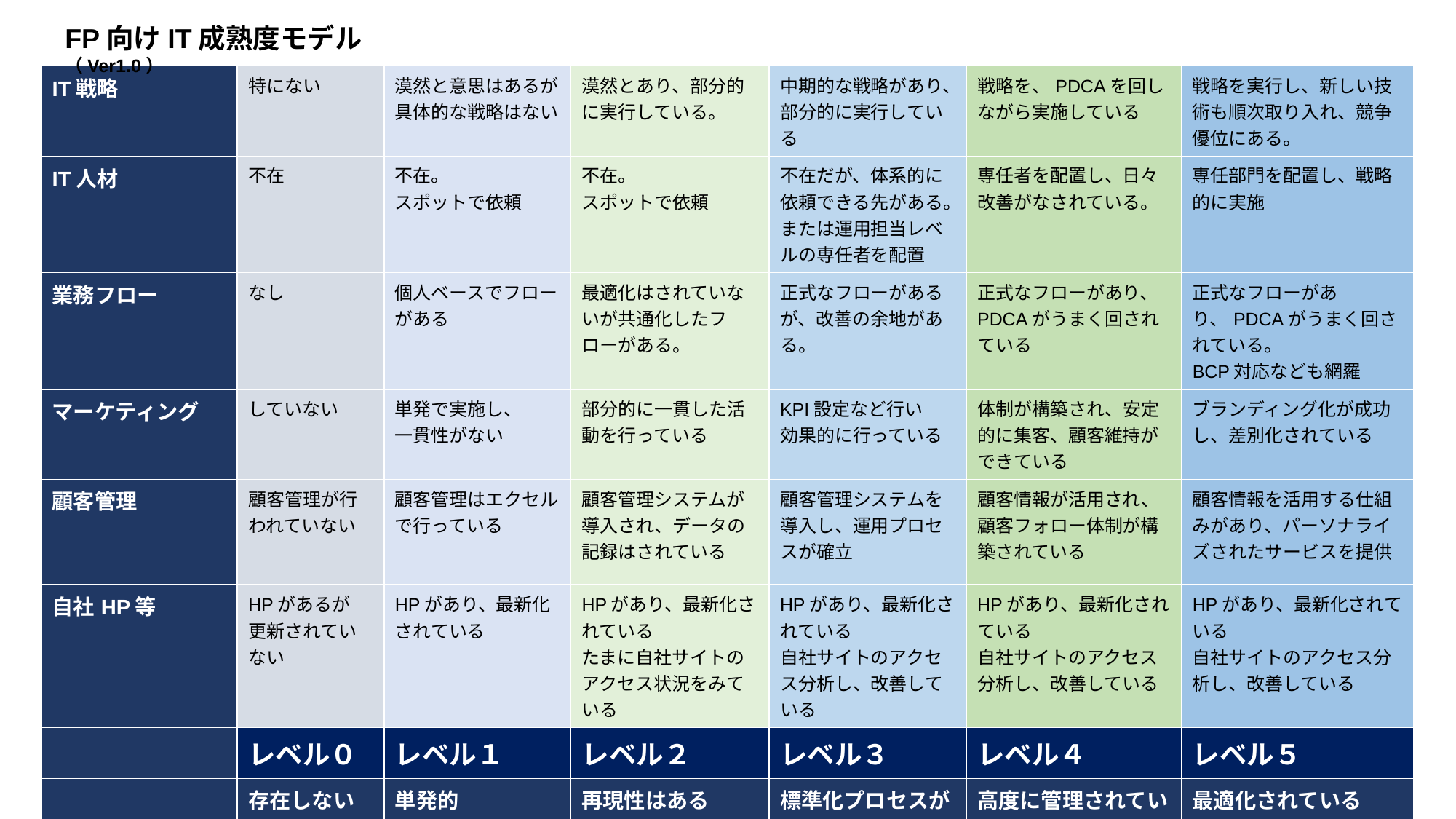

FP向けIT成熟度モデル（Ver1.0）
| IT戦略 | 特にない | 漠然と意思はあるが 具体的な戦略はない | 漠然とあり、部分的に実行している。 | 中期的な戦略があり、部分的に実行している | 戦略を、PDCAを回しながら実施している | 戦略を実行し、新しい技術も順次取り入れ、競争優位にある。 |
| --- | --- | --- | --- | --- | --- | --- |
| IT人材 | 不在 | 不在。 スポットで依頼 | 不在。 スポットで依頼 | 不在だが、体系的に依頼できる先がある。 または運用担当レベルの専任者を配置 | 専任者を配置し、日々改善がなされている。 | 専任部門を配置し、戦略的に実施 |
| 業務フロー | なし | 個人ベースでフローがある | 最適化はされていないが共通化したフローがある。 | 正式なフローがあるが、改善の余地がある。 | 正式なフローがあり、PDCAがうまく回されている | 正式なフローがあり、PDCAがうまく回されている。 BCP対応なども網羅 |
| マーケティング | していない | 単発で実施し、 一貫性がない | 部分的に一貫した活動を行っている | KPI設定など行い 効果的に行っている | 体制が構築され、安定的に集客、顧客維持ができている | ブランディング化が成功し、差別化されている |
| 顧客管理 | 顧客管理が行われていない | 顧客管理はエクセルで行っている | 顧客管理システムが導入され、データの記録はされている | 顧客管理システムを導入し、運用プロセスが確立 | 顧客情報が活用され、顧客フォロー体制が構築されている | 顧客情報を活用する仕組みがあり、パーソナライズされたサービスを提供 |
| 自社HP等 | HPがあるが 更新されていない | HPがあり、最新化されている | HPがあり、最新化されている たまに自社サイトのアクセス状況をみている | HPがあり、最新化されている 自社サイトのアクセス分析し、改善している | HPがあり、最新化されている 自社サイトのアクセス分析し、改善している | HPがあり、最新化されている 自社サイトのアクセス分析し、改善している |
|  | レベル０ | レベル１ | レベル２ | レベル３ | レベル４ | レベル５ |
|  | 存在しない | 単発的 場当たり的 | 再現性はある 部分的に管理 | 標準化プロセスがある | 高度に管理されている | 最適化されている |